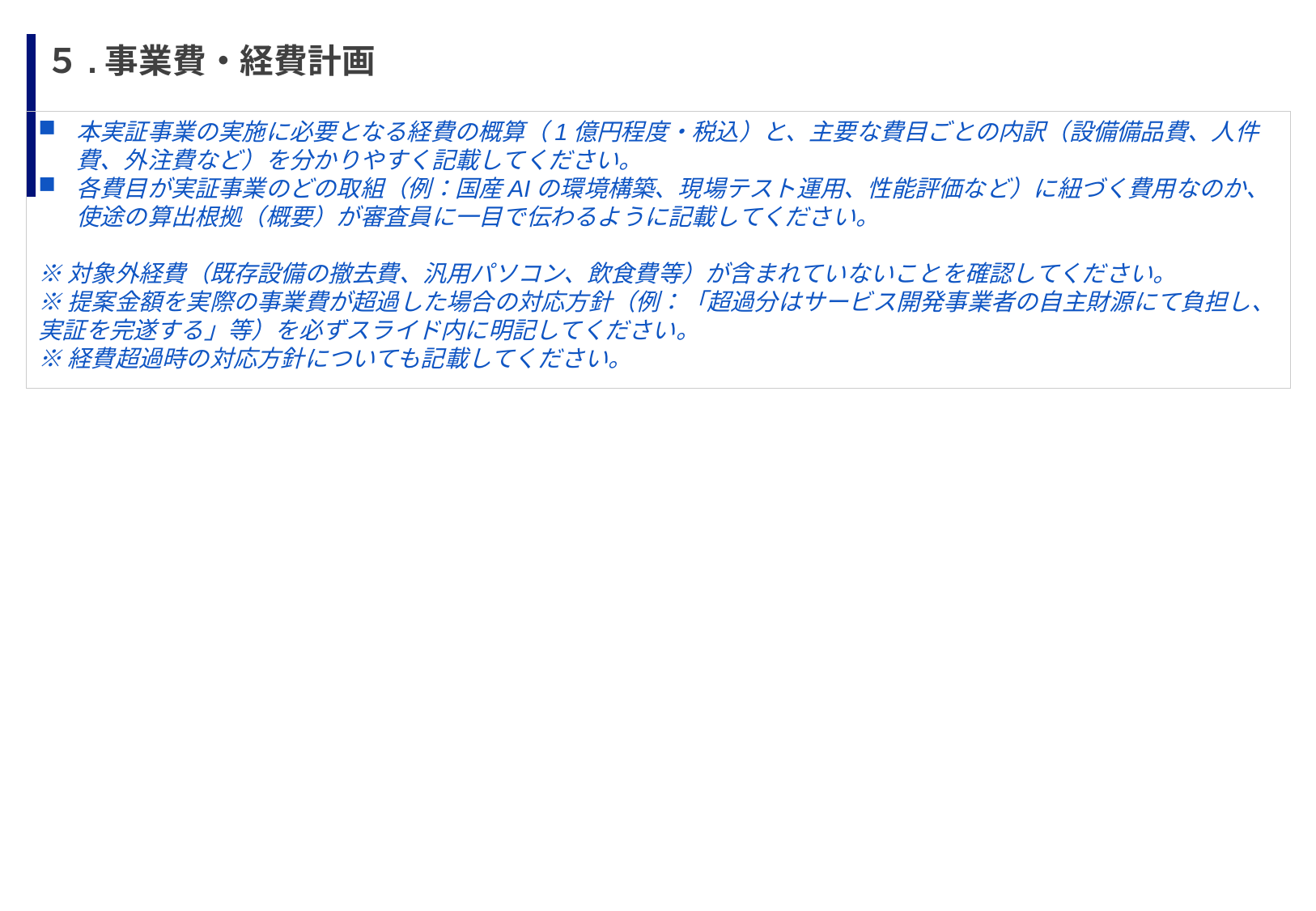

# ５.事業費・経費計画

本実証事業の実施に必要となる経費の概算（1億円程度・税込）と、主要な費目ごとの内訳（設備備品費、人件費、外注費など）を分かりやすく記載してください。
各費目が実証事業のどの取組（例：国産AIの環境構築、現場テスト運用、性能評価など）に紐づく費用なのか、使途の算出根拠（概要）が審査員に一目で伝わるように記載してください。

※対象外経費（既存設備の撤去費、汎用パソコン、飲食費等）が含まれていないことを確認してください。
※提案金額を実際の事業費が超過した場合の対応方針（例：「超過分はサービス開発事業者の自主財源にて負担し、実証を完遂する」等）を必ずスライド内に明記してください。
※経費超過時の対応方針についても記載してください。